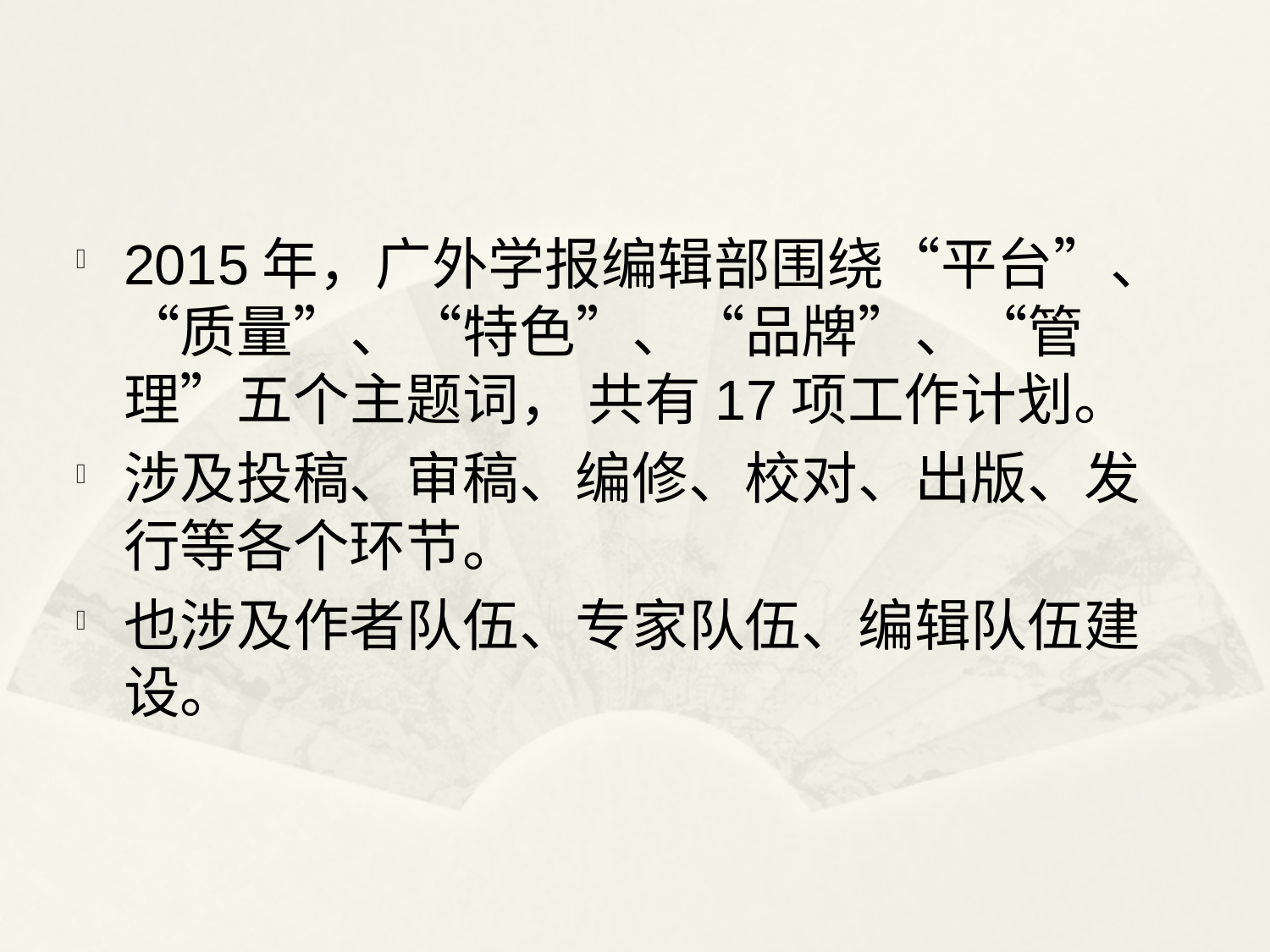

2015年，广外学报编辑部围绕“平台”、“质量”、“特色”、“品牌”、“管理”五个主题词， 共有17项工作计划。
涉及投稿、审稿、编修、校对、出版、发行等各个环节。
也涉及作者队伍、专家队伍、编辑队伍建设。